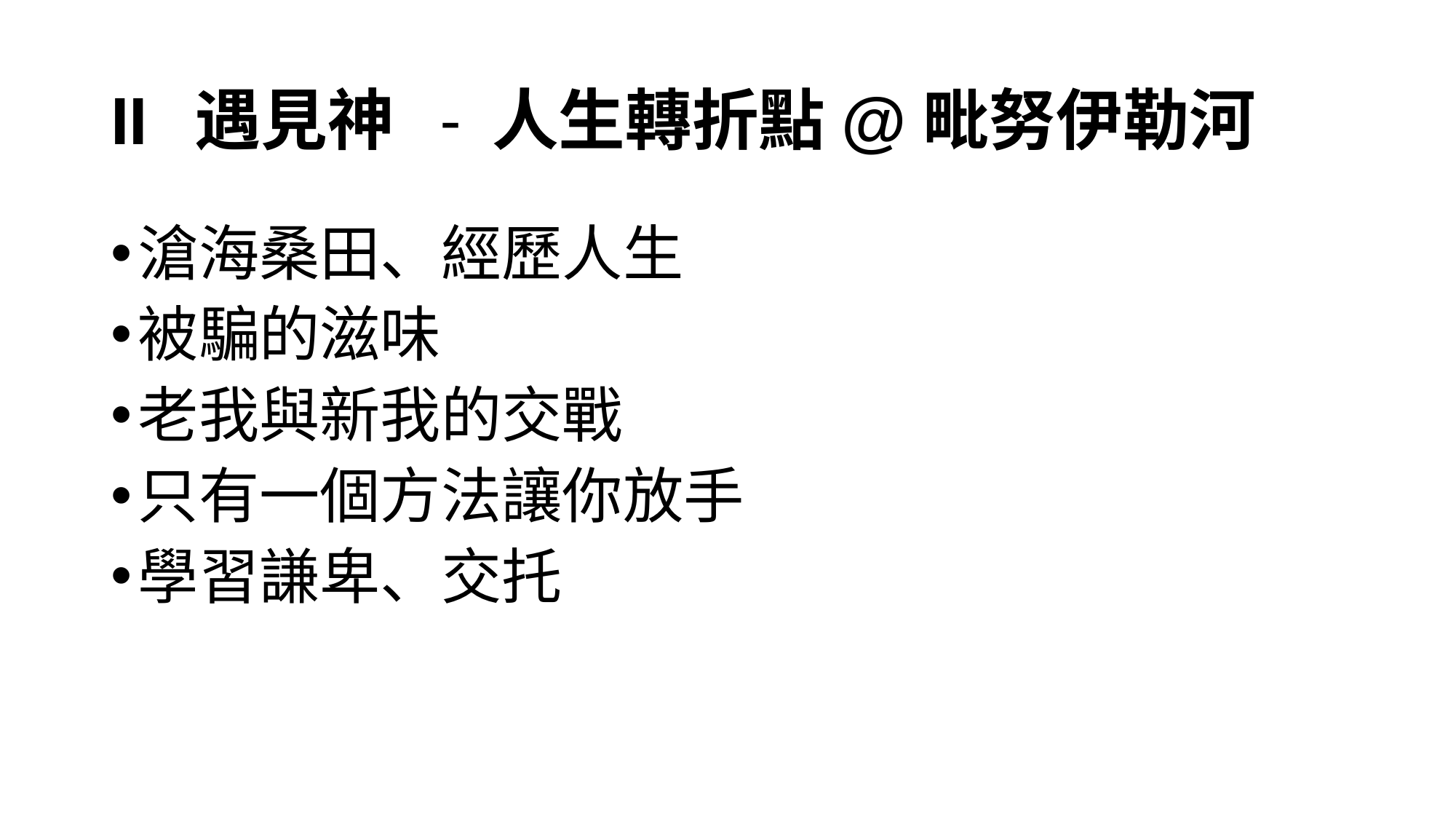

# II  遇見神  - 人生轉折點@毗努伊勒河
滄海桑田、經歷人生
被騙的滋味
老我與新我的交戰
只有一個方法讓你放手
學習謙卑、交托